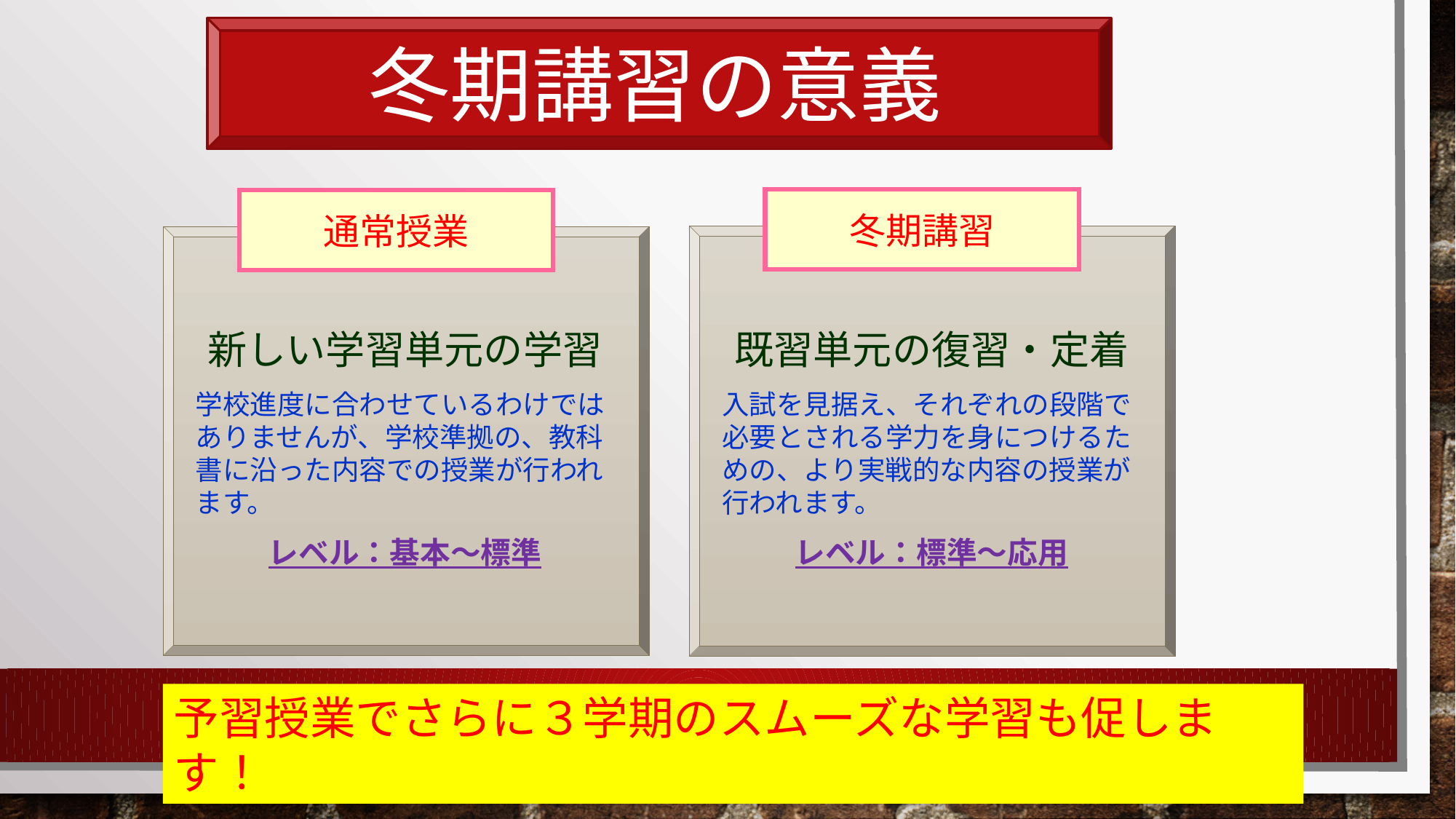

冬期講習の意義
冬期講習
通常授業

新しい学習単元の学習
学校進度に合わせているわけではありませんが、学校準拠の、教科書に沿った内容での授業が行われます。
レベル：基本～標準
既習単元の復習・定着
入試を見据え、それぞれの段階で必要とされる学力を身につけるための、より実戦的な内容の授業が行われます。
レベル：標準～応用
予習授業でさらに３学期のスムーズな学習も促します！